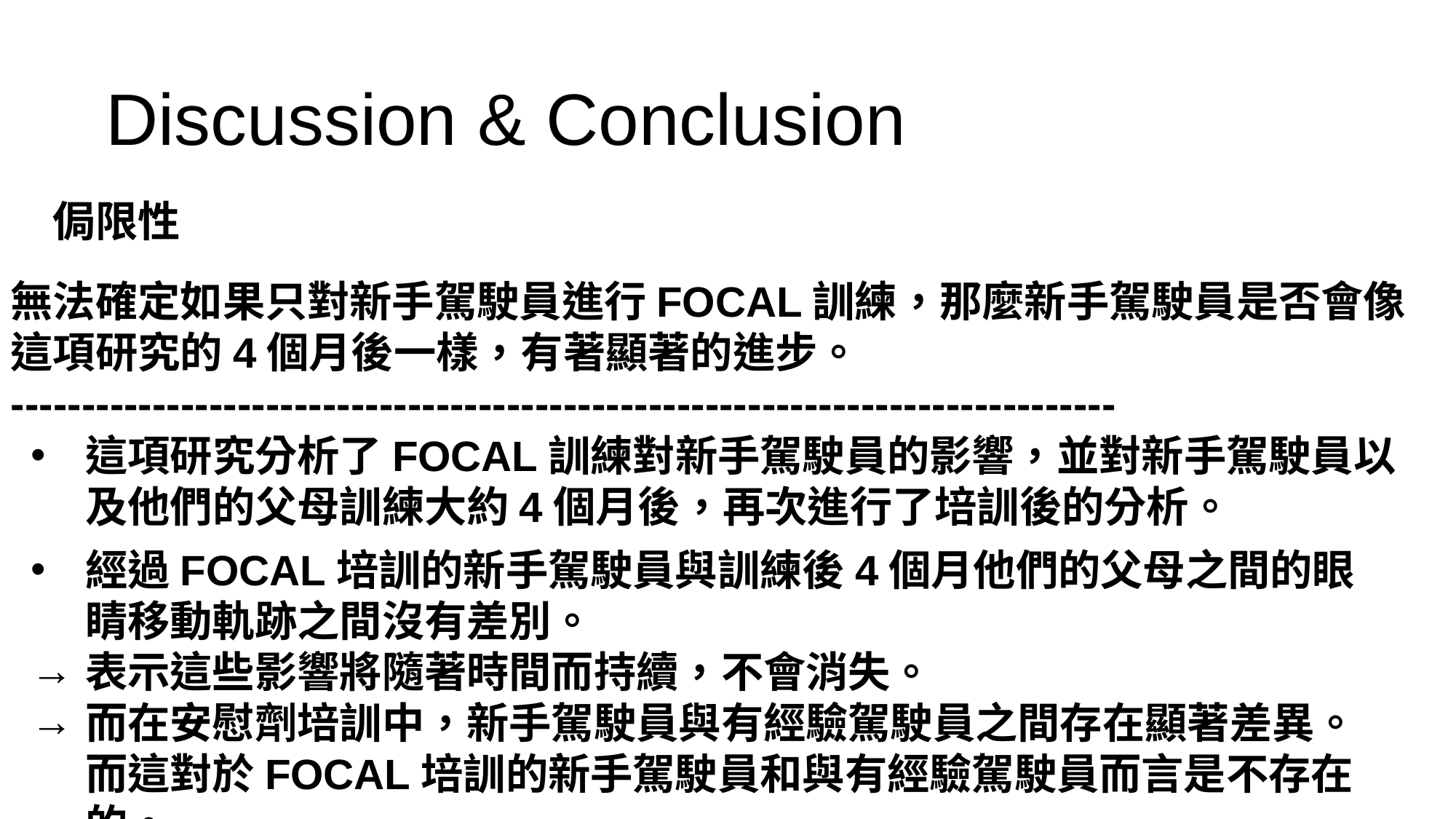

Discussion & Conclusion
侷限性
無法確定如果只對新手駕駛員進行FOCAL訓練，那麼新手駕駛員是否會像這項研究的4個月後一樣，有著顯著的進步。
------------------------------------------------------------------------------
這項研究分析了FOCAL訓練對新手駕駛員的影響，並對新手駕駛員以及他們的父母訓練大約4個月後，再次進行了培訓後的分析。
經過FOCAL培訓的新手駕駛員與訓練後4個月他們的父母之間的眼睛移動軌跡之間沒有差別。
表示這些影響將隨著時間而持續，不會消失。
而在安慰劑培訓中，新手駕駛員與有經驗駕駛員之間存在顯著差異。而這對於FOCAL培訓的新手駕駛員和與有經驗駕駛員而言是不存在的。